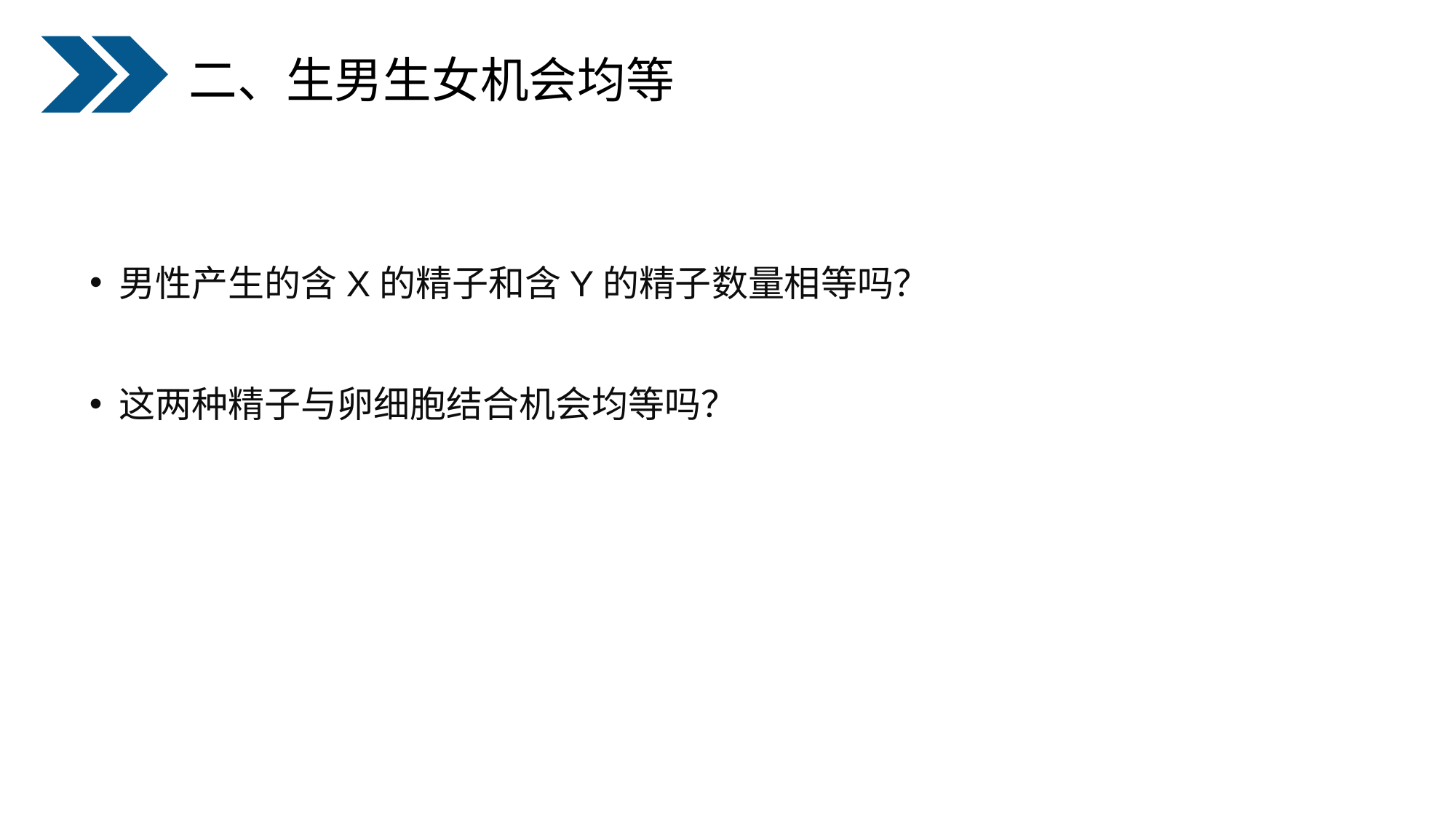

二、生男生女机会均等
 男性产生的含X的精子和含Y的精子数量相等吗？
 这两种精子与卵细胞结合机会均等吗？